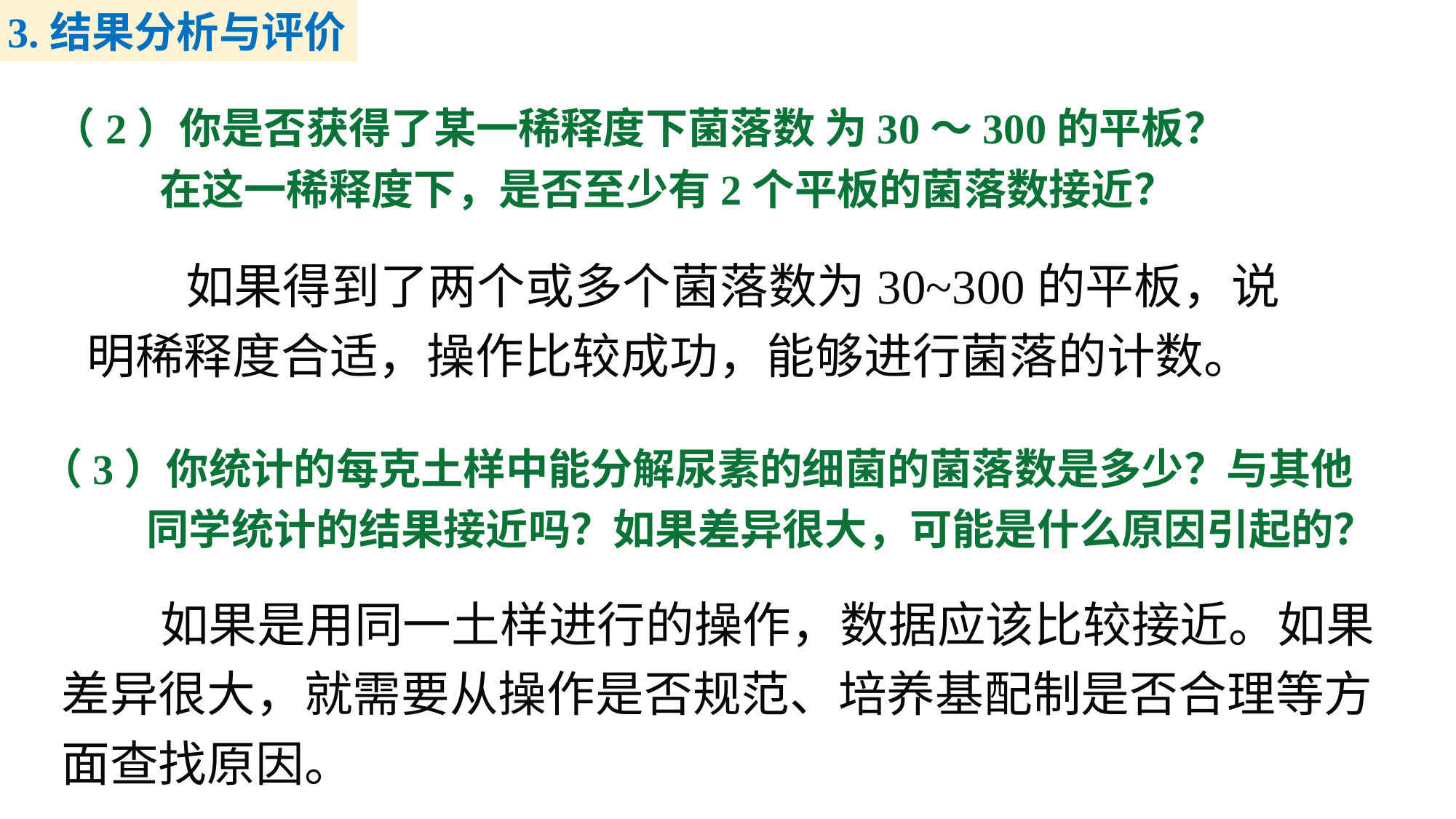

3.结果分析与评价
（2）你是否获得了某一稀释度下菌落数 为30～300的平板？
          在这一稀释度下，是否至少有2个平板的菌落数接近？
        如果得到了两个或多个菌落数为30~300的平板，说明稀释度合适，操作比较成功，能够进行菌落的计数。
（3）你统计的每克土样中能分解尿素的细菌的菌落数是多少？与其他
          同学统计的结果接近吗？如果差异很大，可能是什么原因引起的？
        如果是用同一土样进行的操作，数据应该比较接近。如果差异很大，就需要从操作是否规范、培养基配制是否合理等方面查找原因。